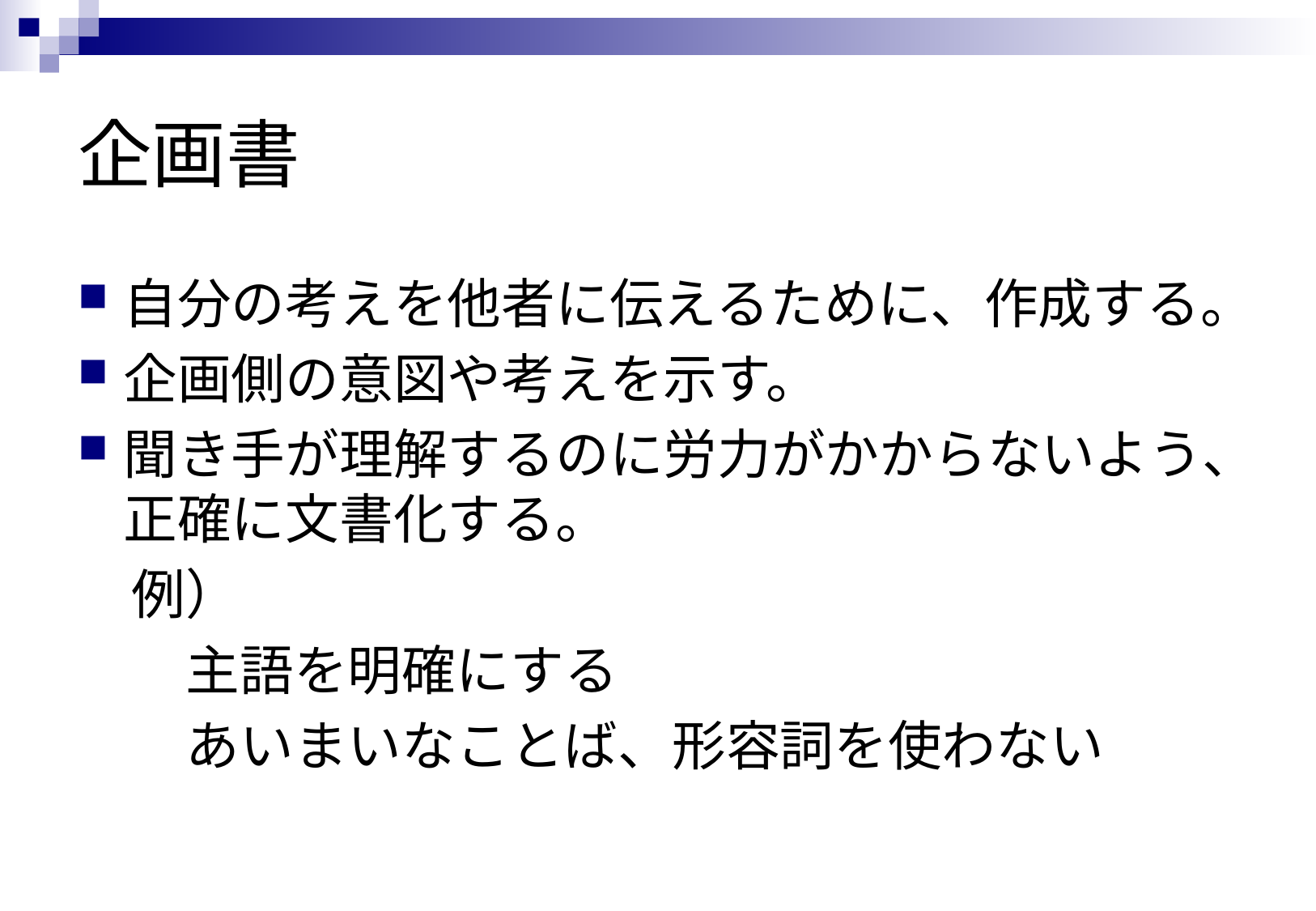

# 企画書
自分の考えを他者に伝えるために、作成する。
企画側の意図や考えを示す。
聞き手が理解するのに労力がかからないよう、正確に文書化する。
　例）
　　主語を明確にする
　　あいまいなことば、形容詞を使わない